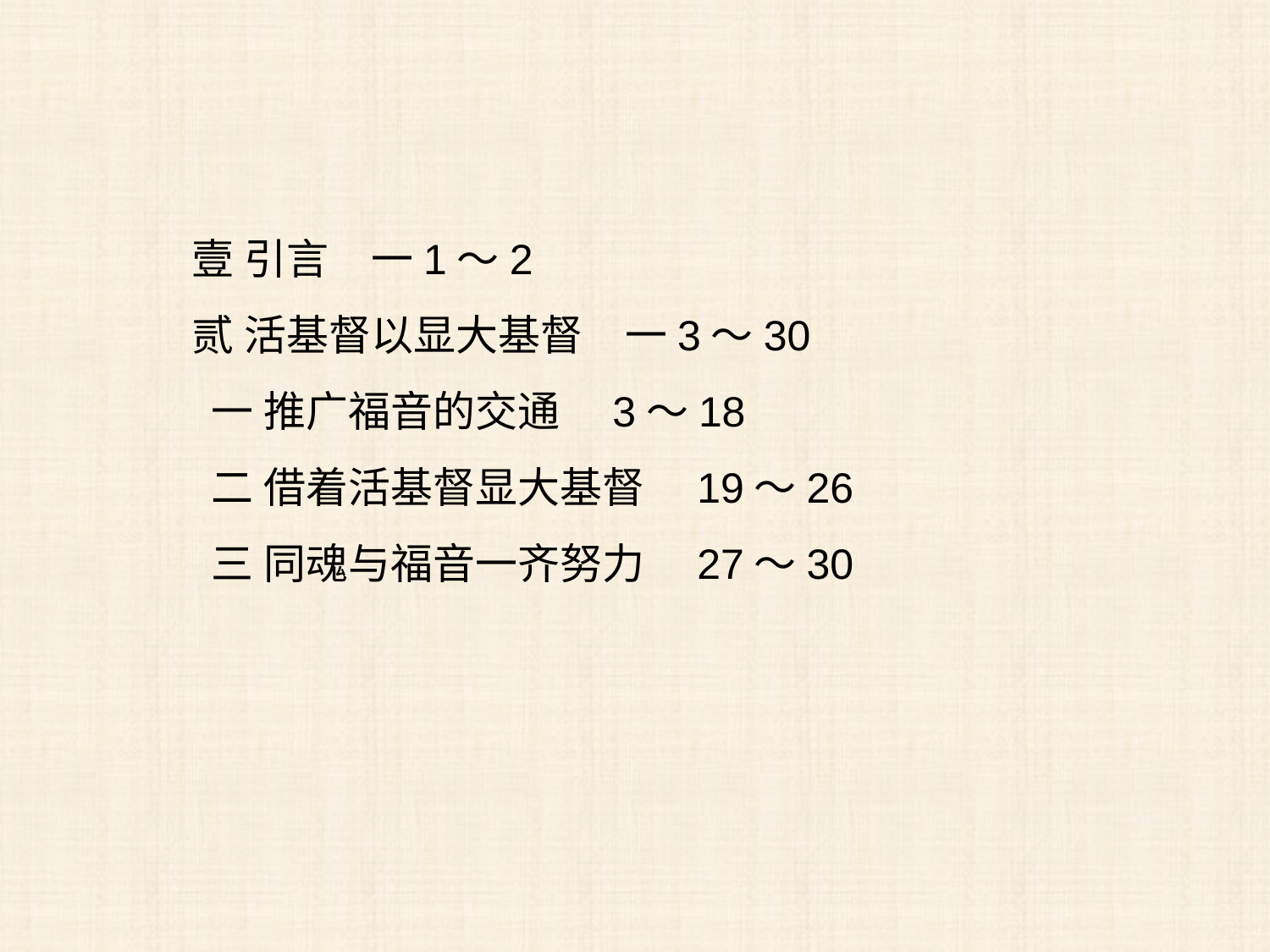

壹 引言　一1～2
贰 活基督以显大基督　一3～30
 一 推广福音的交通　3～18
 二 借着活基督显大基督　19～26
 三 同魂与福音一齐努力　27～30